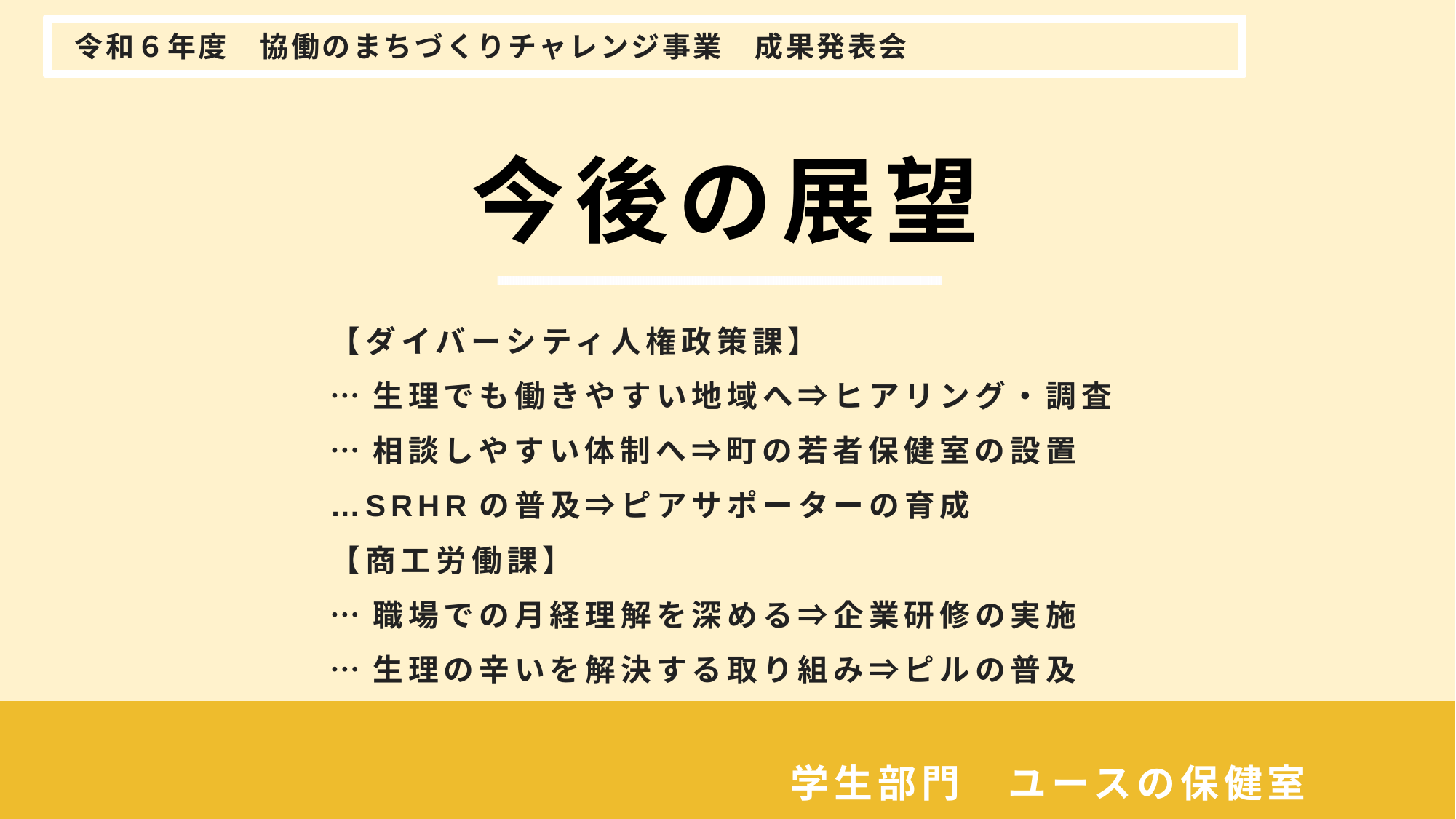

令和６年度　協働のまちづくりチャレンジ事業　成果発表会
今後の展望

【ダイバーシティ人権政策課】
…生理でも働きやすい地域へ⇒ヒアリング・調査
…相談しやすい体制へ⇒町の若者保健室の設置
…SRHRの普及⇒ピアサポーターの育成
【商工労働課】
…職場での月経理解を深める⇒企業研修の実施
…生理の辛いを解決する取り組み⇒ピルの普及

学生部門　ユースの保健室